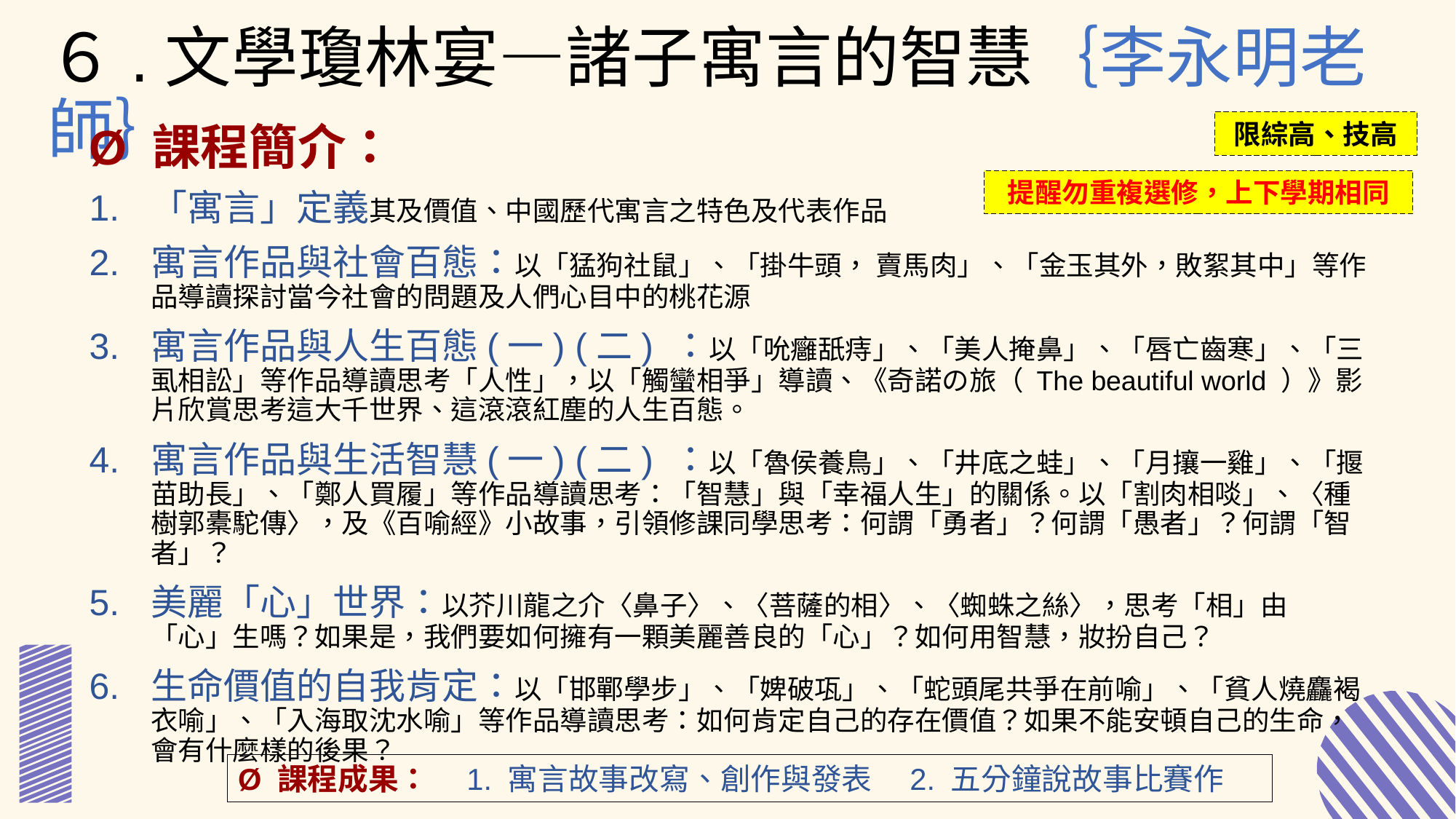

６.文學瓊林宴—諸子寓言的智慧｛李永明老師｝
Ø 課程簡介：
「寓言」定義其及價值、中國歷代寓言之特色及代表作品
寓言作品與社會百態：以「猛狗社鼠」、「掛牛頭， 賣馬肉」、「金玉其外，敗絮其中」等作品導讀探討當今社會的問題及人們心目中的桃花源
寓言作品與人生百態(一) (二) ：以「吮癰舐痔」、「美人掩鼻」、「唇亡齒寒」、「三虱相訟」等作品導讀思考「人性」，以「觸蠻相爭」導讀、《奇諾の旅（ The beautiful world ）》影片欣賞思考這大千世界、這滾滾紅塵的人生百態。
寓言作品與生活智慧(一) (二) ：以「魯侯養鳥」、「井底之蛙」、「月攘一雞」、「揠苗助長」、「鄭人買履」等作品導讀思考：「智慧」與「幸福人生」的關係。以「割肉相啖」、〈種樹郭橐駝傳〉，及《百喻經》小故事，引領修課同學思考：何謂「勇者」？何謂「愚者」？何謂「智者」？
美麗「心」世界：以芥川龍之介〈鼻子〉、〈菩薩的相〉、〈蜘蛛之絲〉，思考「相」由「心」生嗎？如果是，我們要如何擁有一顆美麗善良的「心」？如何用智慧，妝扮自己？
生命價值的自我肯定：以「邯鄲學步」、「婢破瓨」、「蛇頭尾共爭在前喻」、「貧人燒麤褐衣喻」、「入海取沈水喻」等作品導讀思考：如何肯定自己的存在價值？如果不能安頓自己的生命，會有什麼樣的後果？
限綜高、技高
提醒勿重複選修，上下學期相同
Ø 課程成果：　1. 寓言故事改寫、創作與發表　2. 五分鐘說故事比賽作